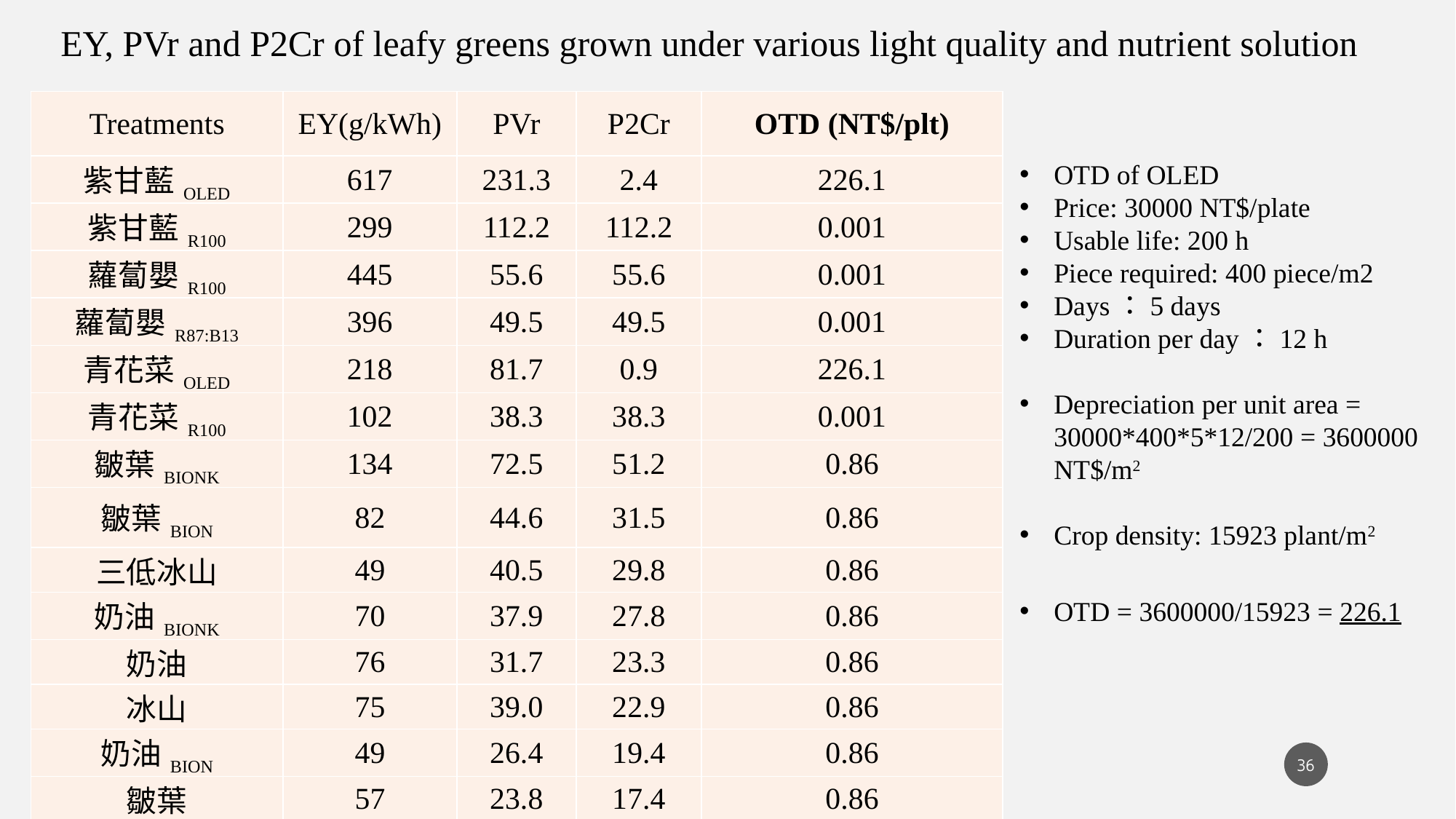

EY, PVr and P2Cr of leafy greens grown under various light quality and nutrient solution
| Treatments | EY(g/kWh) | PVr | P2Cr | OTD (NT$/plt) |
| --- | --- | --- | --- | --- |
| 紫甘藍OLED | 617 | 231.3 | 2.4 | 226.1 |
| 紫甘藍R100 | 299 | 112.2 | 112.2 | 0.001 |
| 蘿蔔嬰R100 | 445 | 55.6 | 55.6 | 0.001 |
| 蘿蔔嬰R87:B13 | 396 | 49.5 | 49.5 | 0.001 |
| 青花菜OLED | 218 | 81.7 | 0.9 | 226.1 |
| 青花菜R100 | 102 | 38.3 | 38.3 | 0.001 |
| 皺葉BIONK | 134 | 72.5 | 51.2 | 0.86 |
| 皺葉BION | 82 | 44.6 | 31.5 | 0.86 |
| 三低冰山 | 49 | 40.5 | 29.8 | 0.86 |
| 奶油BIONK | 70 | 37.9 | 27.8 | 0.86 |
| 奶油 | 76 | 31.7 | 23.3 | 0.86 |
| 冰山 | 75 | 39.0 | 22.9 | 0.86 |
| 奶油BION | 49 | 26.4 | 19.4 | 0.86 |
| 皺葉 | 57 | 23.8 | 17.4 | 0.86 |
| 紅橡CW | 37 | 15.4 | 11.3 | 0.86 |
| 紅橡SR5SB1 | 37 | 30.5 | 22.4 | 0.86 |

OTD of OLED
Price: 30000 NT$/plate
Usable life: 200 h
Piece required: 400 piece/m2
Days：5 days
Duration per day：12 h

Depreciation per unit area = 30000*400*5*12/200 = 3600000 NT$/m2

Crop density: 15923 plant/m2

OTD = 3600000/15923 = 226.1
36